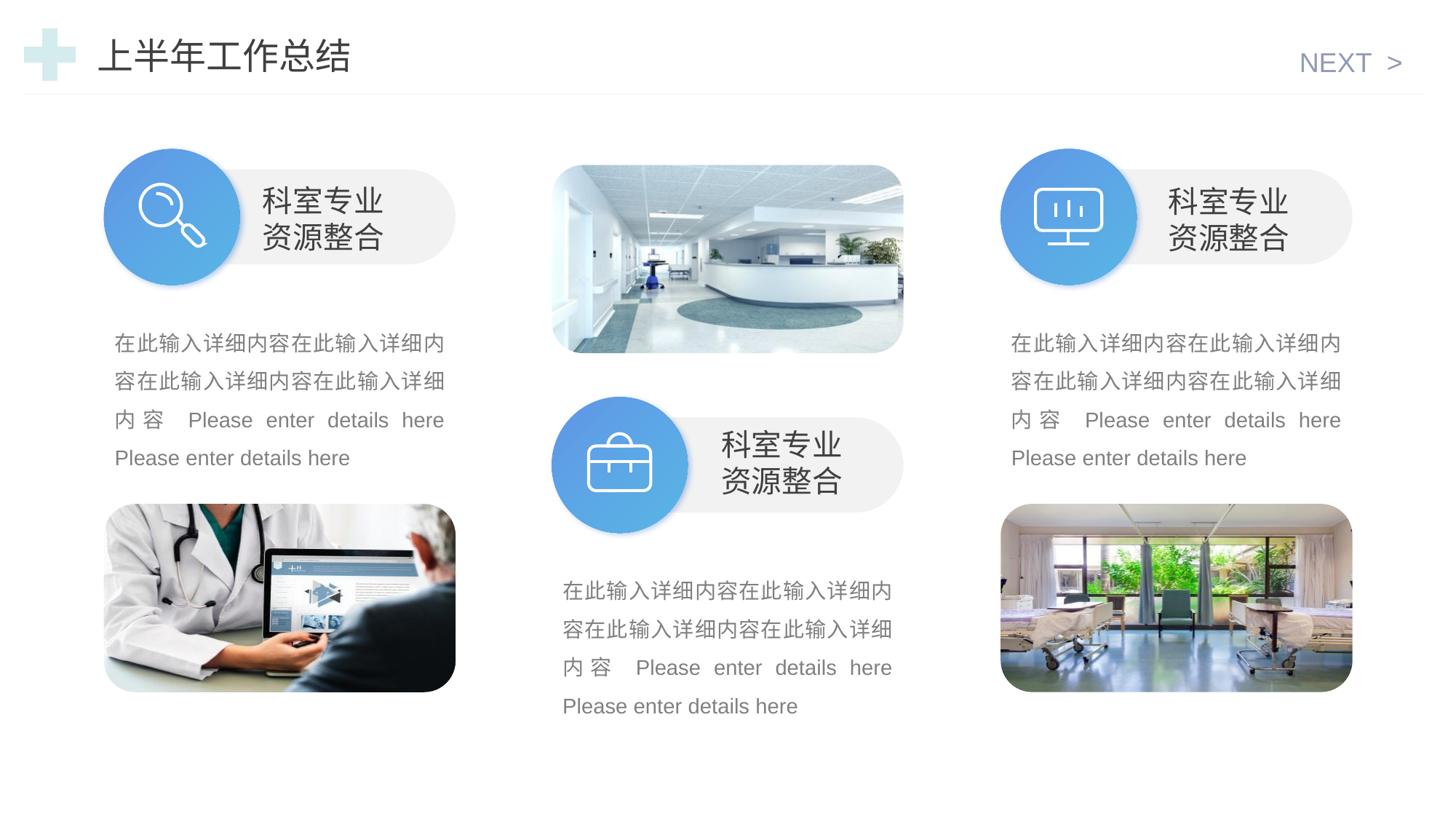

NEXT  >

上半年工作总结

科室专业
资源整合
科室专业
资源整合

在此输入详细内容在此输入详细内容在此输入详细内容在此输入详细内容 Please enter details here Please enter details here
在此输入详细内容在此输入详细内容在此输入详细内容在此输入详细内容 Please enter details here Please enter details here

科室专业
资源整合

在此输入详细内容在此输入详细内容在此输入详细内容在此输入详细内容 Please enter details here Please enter details here